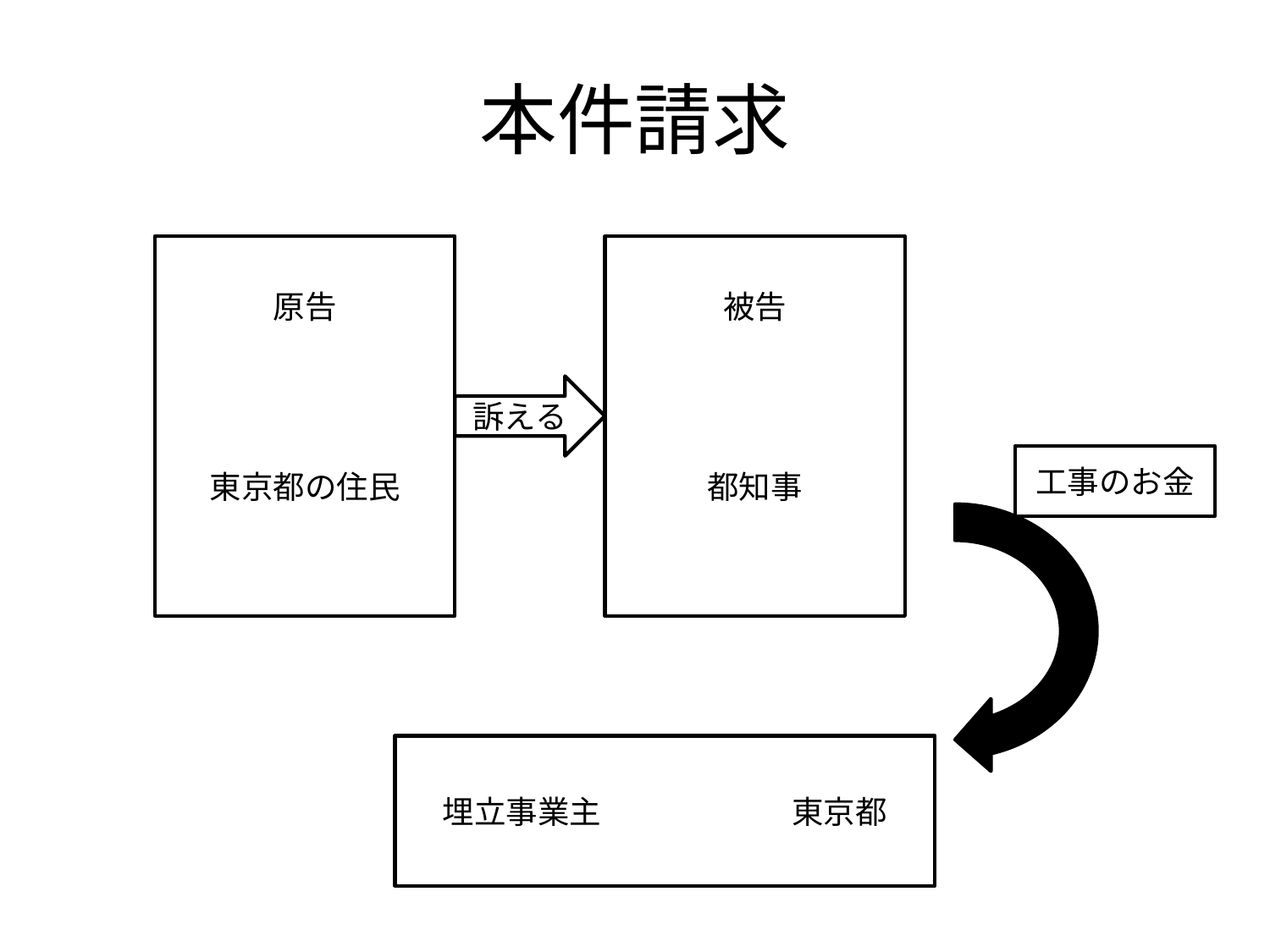

# 本件請求

原告
被告
訴える
東京都の住民
都知事
工事のお金

埋立事業主　　　　　　東京都